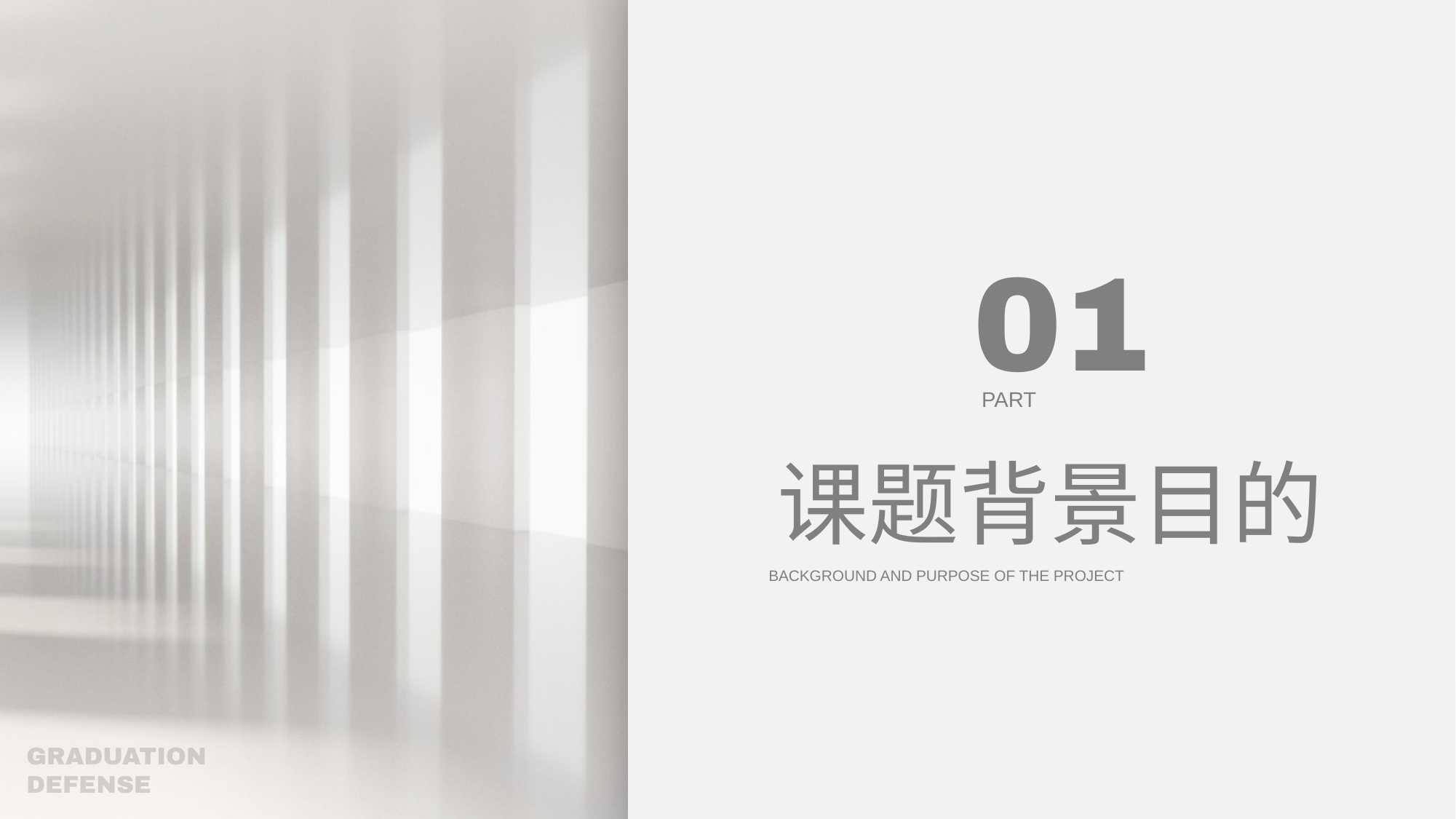

01
PART
课题背景目的
BACKGROUND AND PURPOSE OF THE PROJECT
GRADUATION
DEFENSE